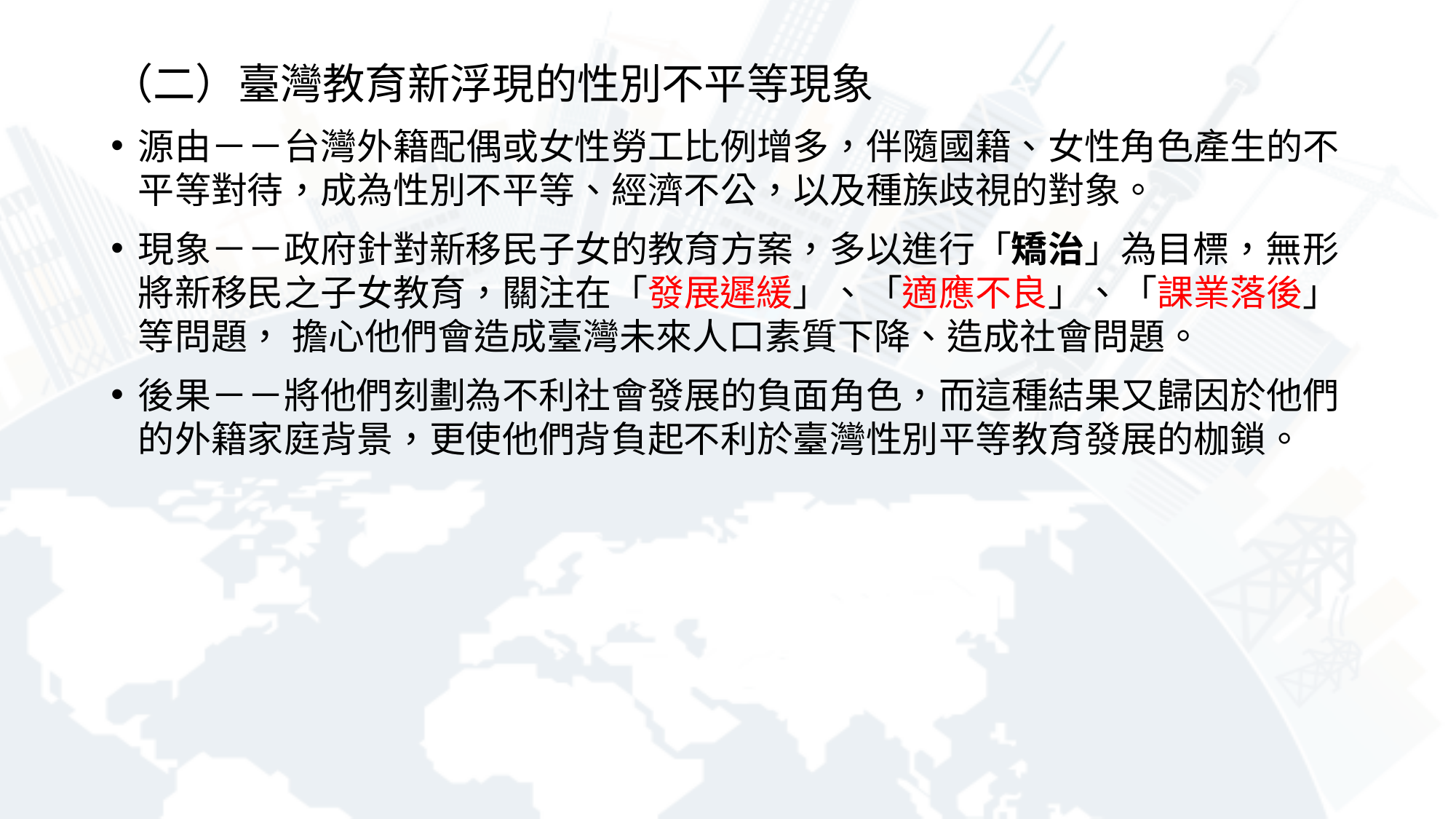

（二）臺灣教育新浮現的性別不平等現象
源由－－台灣外籍配偶或女性勞工比例增多，伴隨國籍、女性角色產生的不平等對待，成為性別不平等、經濟不公，以及種族歧視的對象。
現象－－政府針對新移民子女的教育方案，多以進行「矯治」為目標，無形將新移民之子女教育，關注在「發展遲緩」、「適應不良」、「課業落後」等問題， 擔心他們會造成臺灣未來人口素質下降、造成社會問題。
後果－－將他們刻劃為不利社會發展的負面角色，而這種結果又歸因於他們的外籍家庭背景，更使他們背負起不利於臺灣性別平等教育發展的枷鎖。